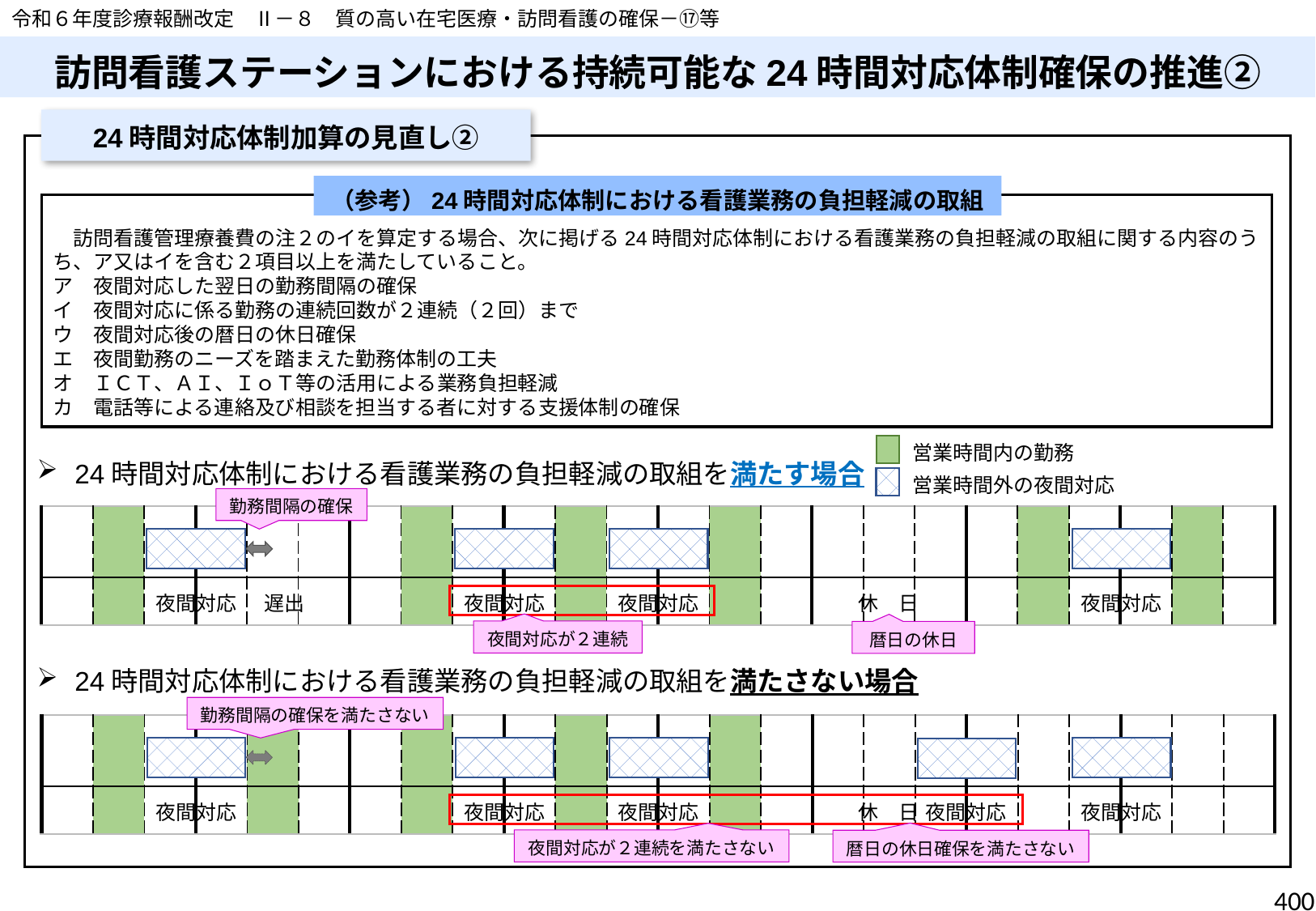

令和６年度診療報酬改定　Ⅱ－８　質の高い在宅医療・訪問看護の確保－⑰等

訪問看護ステーションにおける持続可能な24時間対応体制確保の推進②
24時間対応体制加算の見直し②

24時間対応体制における看護業務の負担軽減の取組を満たす場合

24時間対応体制における看護業務の負担軽減の取組を満たさない場合

（参考）24時間対応体制における看護業務の負担軽減の取組

　訪問看護管理療養費の注２のイを算定する場合、次に掲げる24時間対応体制における看護業務の負担軽減の取組に関する内容のうち、ア又はイを含む２項目以上を満たしていること。
ア　夜間対応した翌日の勤務間隔の確保
イ　夜間対応に係る勤務の連続回数が２連続（２回）まで
ウ　夜間対応後の暦日の休日確保
エ　夜間勤務のニーズを踏まえた勤務体制の工夫
オ　ＩＣＴ、ＡＩ、ＩｏＴ等の活用による業務負担軽減
カ　電話等による連絡及び相談を担当する者に対する支援体制の確保
営業時間内の勤務

営業時間外の夜間対応

勤務間隔の確保
|  |  |  |  |  |  |  |  |  |  |  |  |  |  |  |  |  |  |  |  |  |  |  |  |
| --- | --- | --- | --- | --- | --- | --- | --- | --- | --- | --- | --- | --- | --- | --- | --- | --- | --- | --- | --- | --- | --- | --- | --- |
|  |  |  |  |  |  |  |  |  |  |  |  |  |  |  |  |  |  |  |  |  |  |  |  |

休　日
遅出
夜間対応
夜間対応
夜間対応
夜間対応

夜間対応が２連続
暦日の休日
勤務間隔の確保を満たさない
|  |  |  |  |  |  |  |  |  |  |  |  |  |  |  |  |  |  |  |  |  |  |  |  |
| --- | --- | --- | --- | --- | --- | --- | --- | --- | --- | --- | --- | --- | --- | --- | --- | --- | --- | --- | --- | --- | --- | --- | --- |
|  |  |  |  |  |  |  |  |  |  |  |  |  |  |  |  |  |  |  |  |  |  |  |  |

休　日
夜間対応
夜間対応
夜間対応
夜間対応
夜間対応

夜間対応が２連続を満たさない
暦日の休日確保を満たさない
400